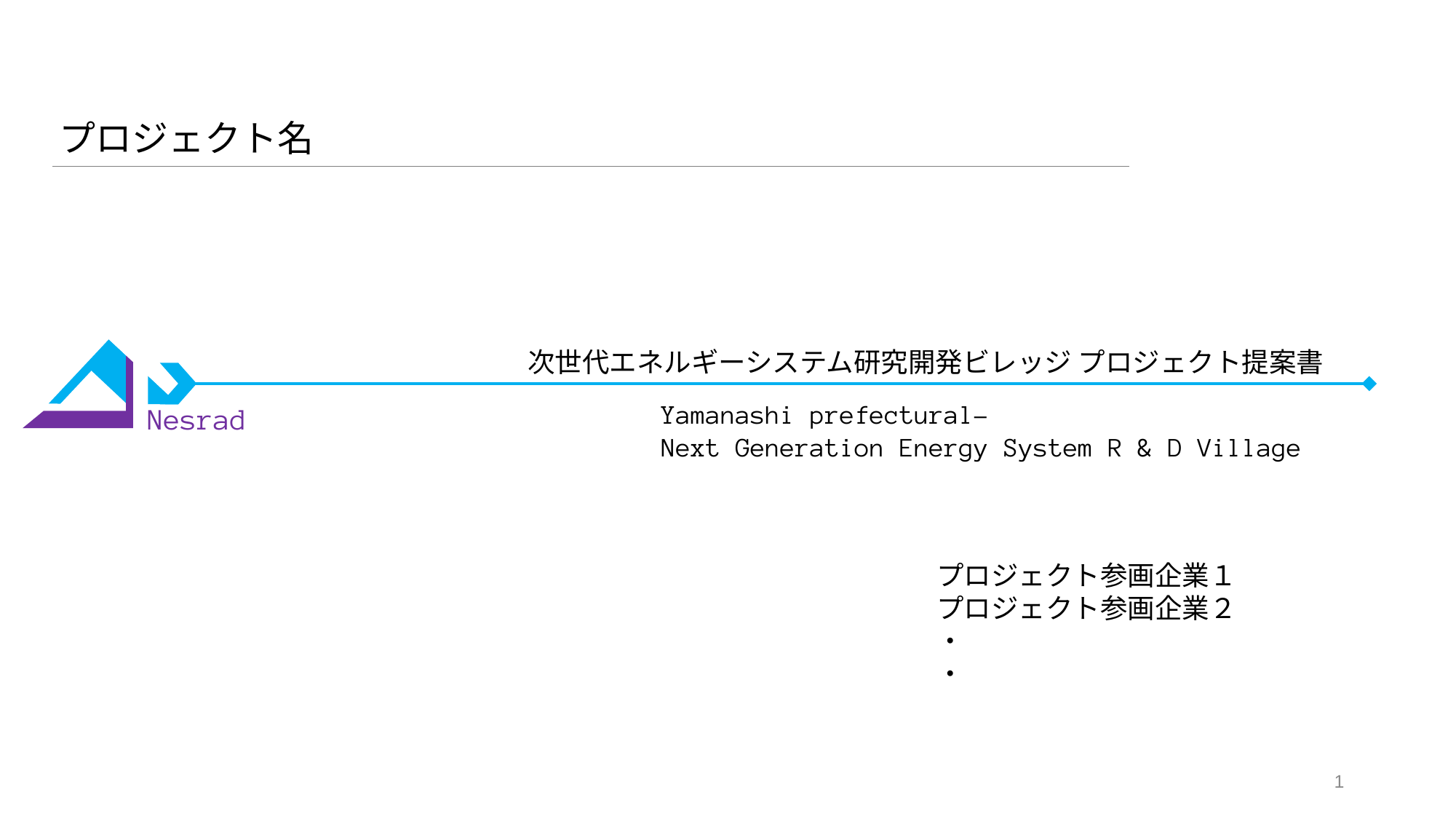

プロジェクト名

次世代エネルギーシステム研究開発ビレッジ プロジェクト提案書

Yamanashi prefectural-
Next Generation Energy System R & D Village
Nesrad
プロジェクト参画企業１
プロジェクト参画企業２
・
・
1